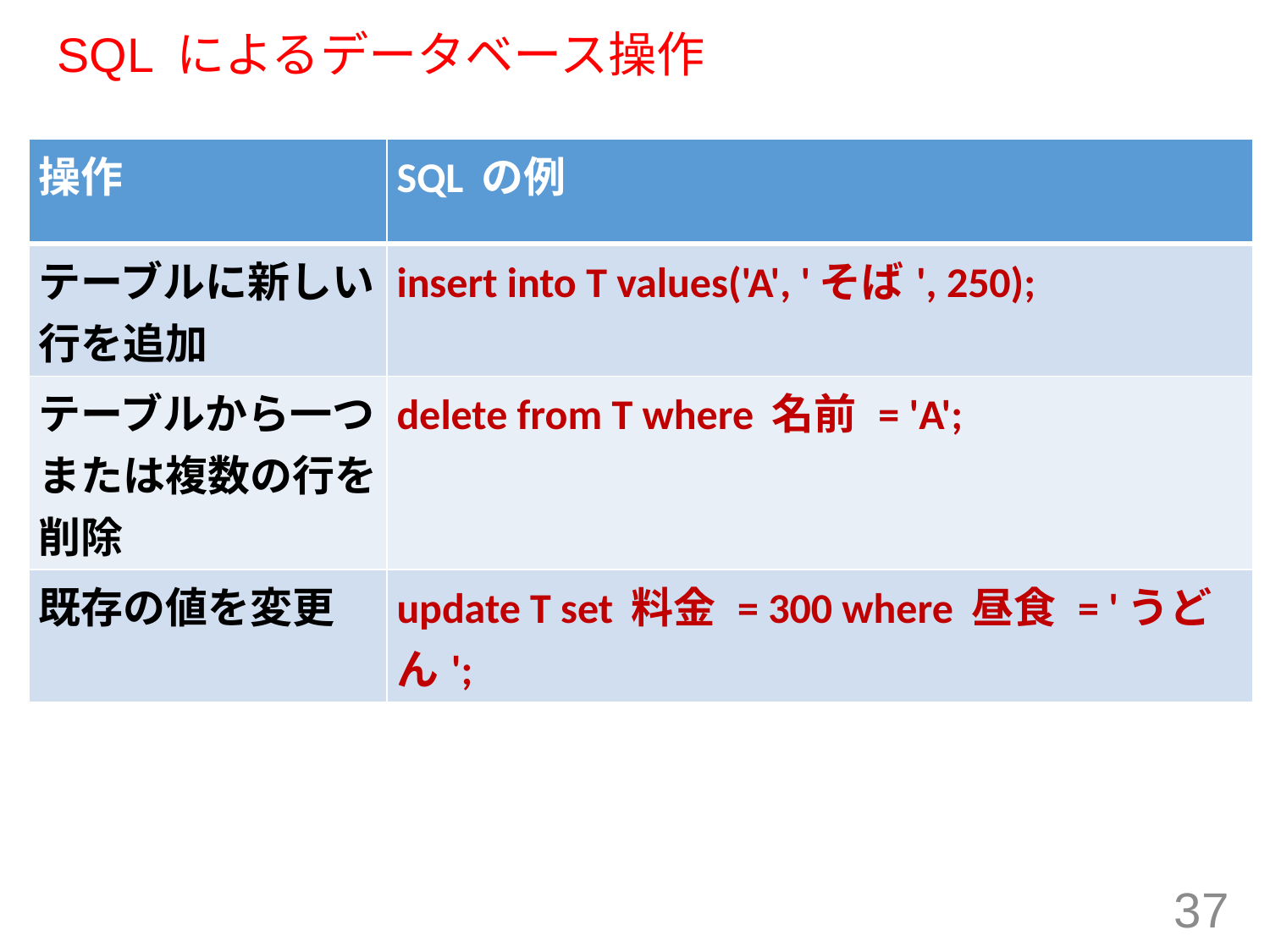

# SQL によるデータベース操作
| 操作 | SQL の例 |
| --- | --- |
| テーブルに新しい行を追加 | insert into T values('A', 'そば', 250); |
| テーブルから一つまたは複数の行を削除 | delete from T where 名前 = 'A'; |
| 既存の値を変更 | update T set 料金 = 300 where 昼食 = 'うどん'; |
37